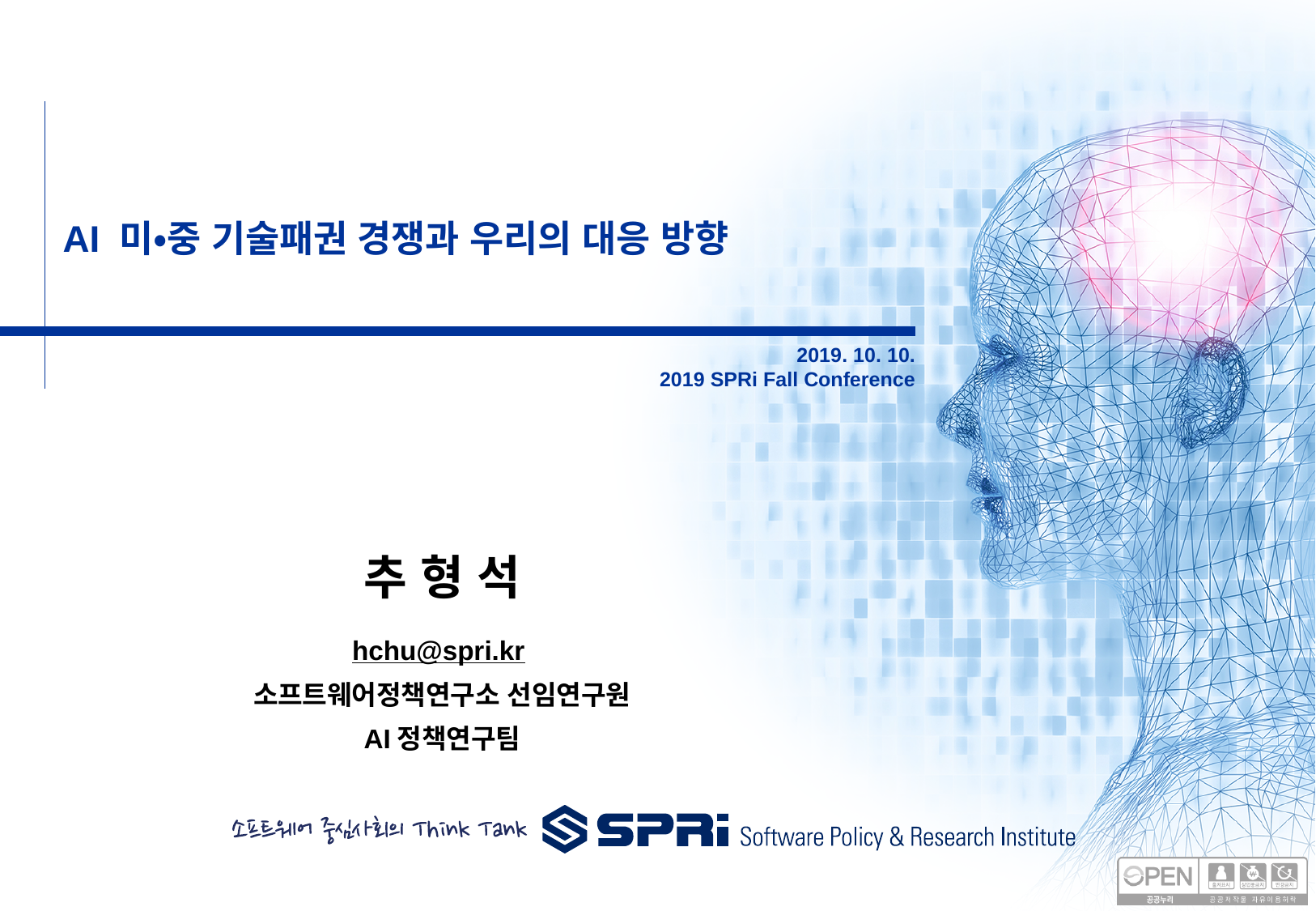

# AI 미•중 기술패권 경쟁과 우리의 대응 방향
2019. 10. 10.
2019 SPRi Fall Conference
추 형 석
hchu@spri.kr
소프트웨어정책연구소 선임연구원
AI정책연구팀